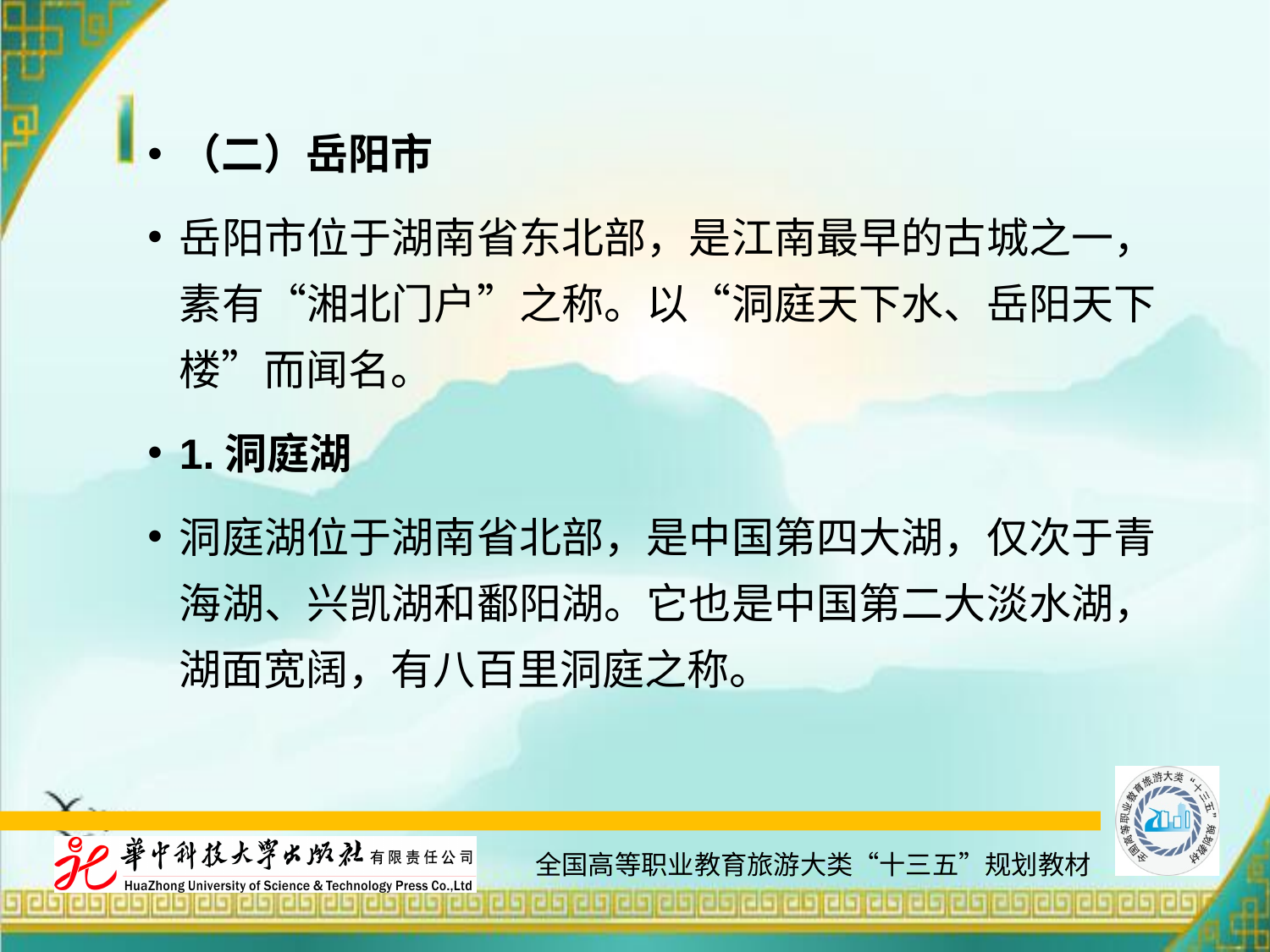

#
（二）岳阳市
岳阳市位于湖南省东北部，是江南最早的古城之一，素有“湘北门户”之称。以“洞庭天下水、岳阳天下楼”而闻名。
1.洞庭湖
洞庭湖位于湖南省北部，是中国第四大湖，仅次于青海湖、兴凯湖和鄱阳湖。它也是中国第二大淡水湖，湖面宽阔，有八百里洞庭之称。